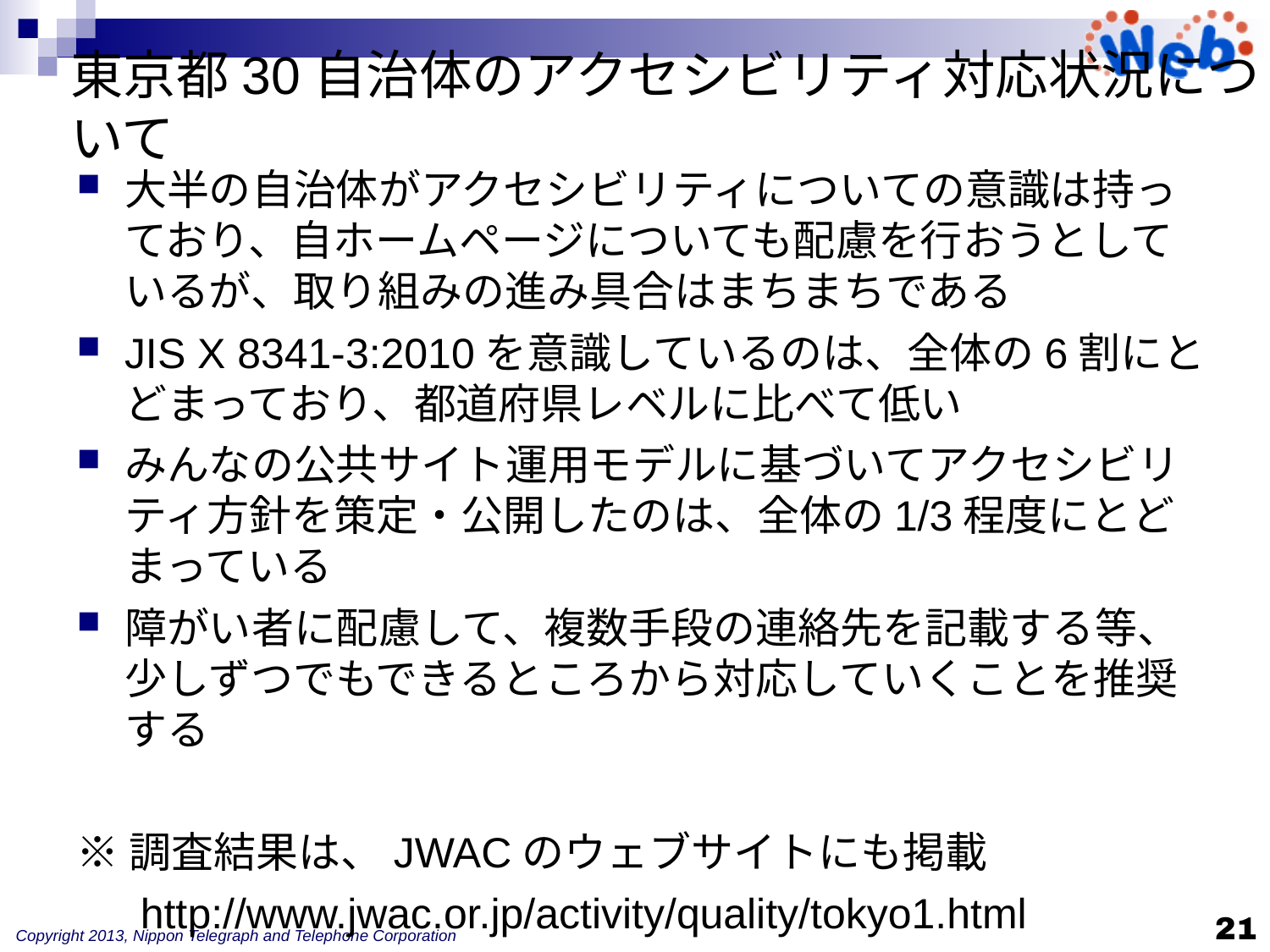

# 東京都30自治体のアクセシビリティ対応状況について
大半の自治体がアクセシビリティについての意識は持っており、自ホームページについても配慮を行おうとしているが、取り組みの進み具合はまちまちである
JIS X 8341-3:2010を意識しているのは、全体の6割にとどまっており、都道府県レベルに比べて低い
みんなの公共サイト運用モデルに基づいてアクセシビリティ方針を策定・公開したのは、全体の1/3程度にとどまっている
障がい者に配慮して、複数手段の連絡先を記載する等、少しずつでもできるところから対応していくことを推奨する

※調査結果は、JWACのウェブサイトにも掲載
http://www.jwac.or.jp/activity/quality/tokyo1.html
21